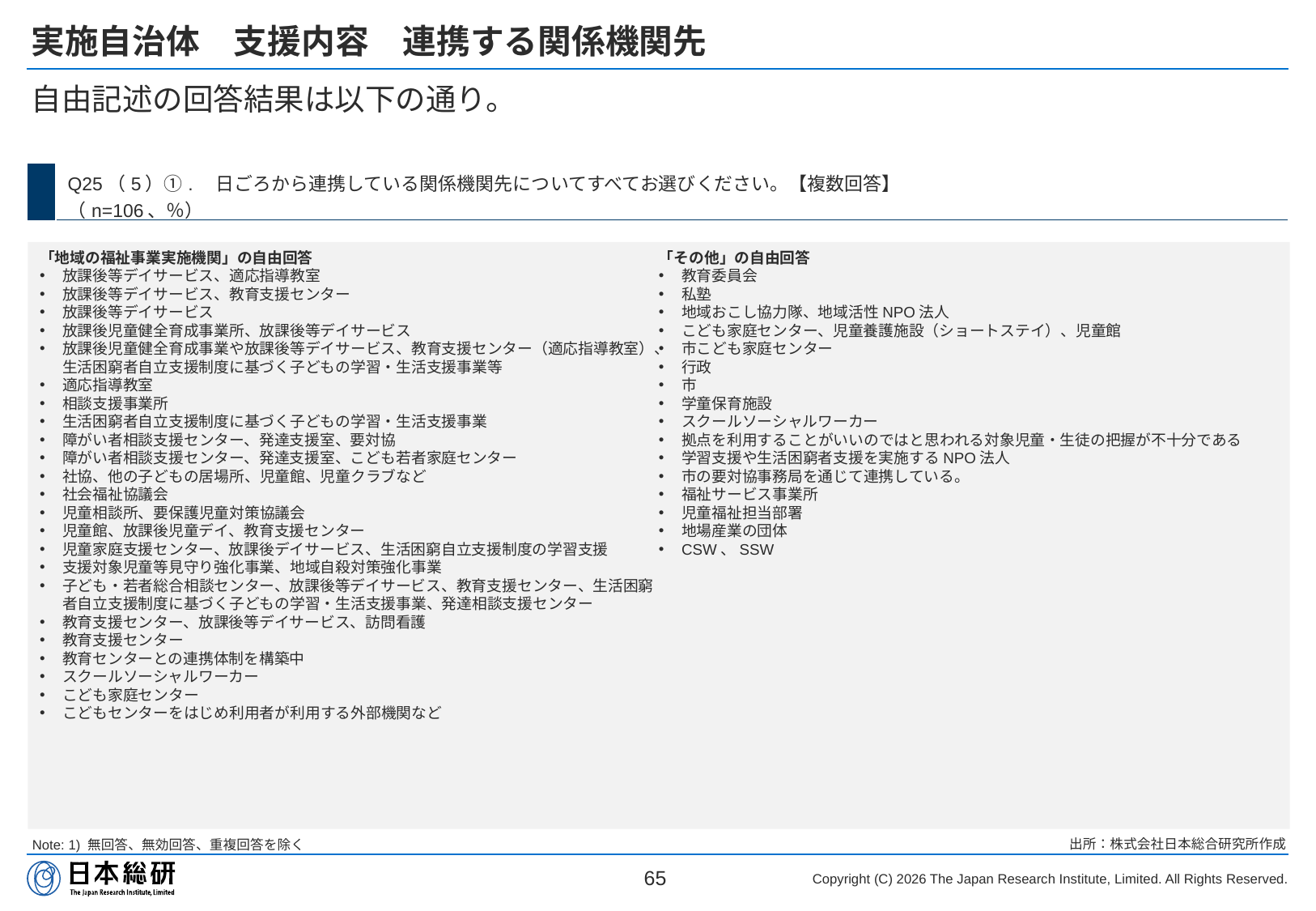

# 実施自治体　支援内容　連携する関係機関先
自由記述の回答結果は以下の通り。
|  | Q25（5）①.　日ごろから連携している関係機関先についてすべてお選びください。【複数回答】 （n=106、％） |
| --- | --- |
「地域の福祉事業実施機関」の自由回答
放課後等デイサービス、適応指導教室
放課後等デイサービス、教育支援センター
放課後等デイサービス
放課後児童健全育成事業所、放課後等デイサービス
放課後児童健全育成事業や放課後等デイサービス、教育支援センター（適応指導教室）、生活困窮者自立支援制度に基づく子どもの学習・生活支援事業等
適応指導教室
相談支援事業所
生活困窮者自立支援制度に基づく子どもの学習・生活支援事業
障がい者相談支援センター、発達支援室、要対協
障がい者相談支援センター、発達支援室、こども若者家庭センター
社協、他の子どもの居場所、児童館、児童クラブなど
社会福祉協議会
児童相談所、要保護児童対策協議会
児童館、放課後児童デイ、教育支援センター
児童家庭支援センター、放課後デイサービス、生活困窮自立支援制度の学習支援
支援対象児童等見守り強化事業、地域自殺対策強化事業
子ども・若者総合相談センター、放課後等デイサービス、教育支援センター、生活困窮者自立支援制度に基づく子どもの学習・生活支援事業、発達相談支援センター
教育支援センター、放課後等デイサービス、訪問看護
教育支援センター
教育センターとの連携体制を構築中
スクールソーシャルワーカー
こども家庭センター
こどもセンターをはじめ利用者が利用する外部機関など

「その他」の自由回答
教育委員会
私塾
地域おこし協力隊、地域活性NPO法人
こども家庭センター、児童養護施設（ショートステイ）、児童館
市こども家庭センター
行政
市
学童保育施設
スクールソーシャルワーカー
拠点を利用することがいいのではと思われる対象児童・生徒の把握が不十分である
学習支援や生活困窮者支援を実施するNPO法人
市の要対協事務局を通じて連携している。
福祉サービス事業所
児童福祉担当部署
地場産業の団体
CSW、SSW
出所：株式会社日本総合研究所作成
Note: 1) 無回答、無効回答、重複回答を除く